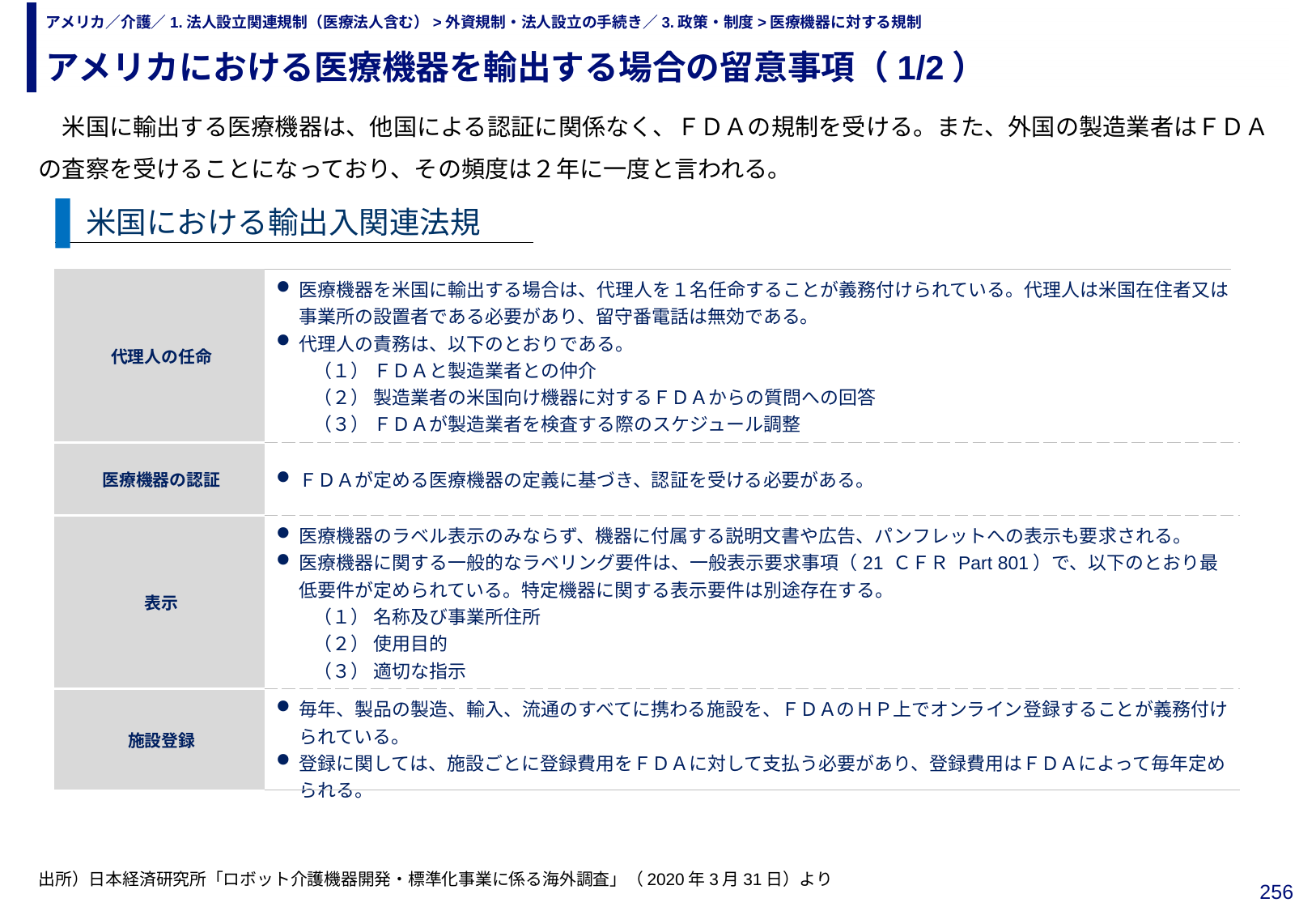

アメリカにおける医療機器を輸出する場合の留意事項（1/2）
# アメリカ／介護／1.法人設立関連規制（医療法人含む）>外資規制・法人設立の手続き／3.政策・制度>医療機器に対する規制
　米国に輸出する医療機器は、他国による認証に関係なく、ＦＤＡの規制を受ける。また、外国の製造業者はＦＤＡの査察を受けることになっており、その頻度は２年に一度と言われる。
米国における輸出入関連法規

| 代理人の任命 | 医療機器を米国に輸出する場合は、代理人を１名任命することが義務付けられている。代理人は米国在住者又は事業所の設置者である必要があり、留守番電話は無効である。 代理人の責務は、以下のとおりである。 　　（１） ＦＤＡと製造業者との仲介 　　（２） 製造業者の米国向け機器に対するＦＤＡからの質問への回答 　　（３） ＦＤＡが製造業者を検査する際のスケジュール調整 |
| --- | --- |
| 医療機器の認証 | ＦＤＡが定める医療機器の定義に基づき、認証を受ける必要がある。 |
| 表示 | 医療機器のラベル表示のみならず、機器に付属する説明文書や広告、パンフレットへの表示も要求される。 医療機器に関する一般的なラベリング要件は、一般表示要求事項（21 ＣＦＲ Part 801）で、以下のとおり最低要件が定められている。特定機器に関する表示要件は別途存在する。 　　（１） 名称及び事業所住所 　　（２） 使用目的 　　（３） 適切な指示 |
| 施設登録 | 毎年、製品の製造、輸入、流通のすべてに携わる施設を、ＦＤＡのＨＰ上でオンライン登録することが義務付けられている。 登録に関しては、施設ごとに登録費用をＦＤＡに対して支払う必要があり、登録費用はＦＤＡによって毎年定められる。 |
出所）日本経済研究所「ロボット介護機器開発・標準化事業に係る海外調査」（2020年3月31日）より